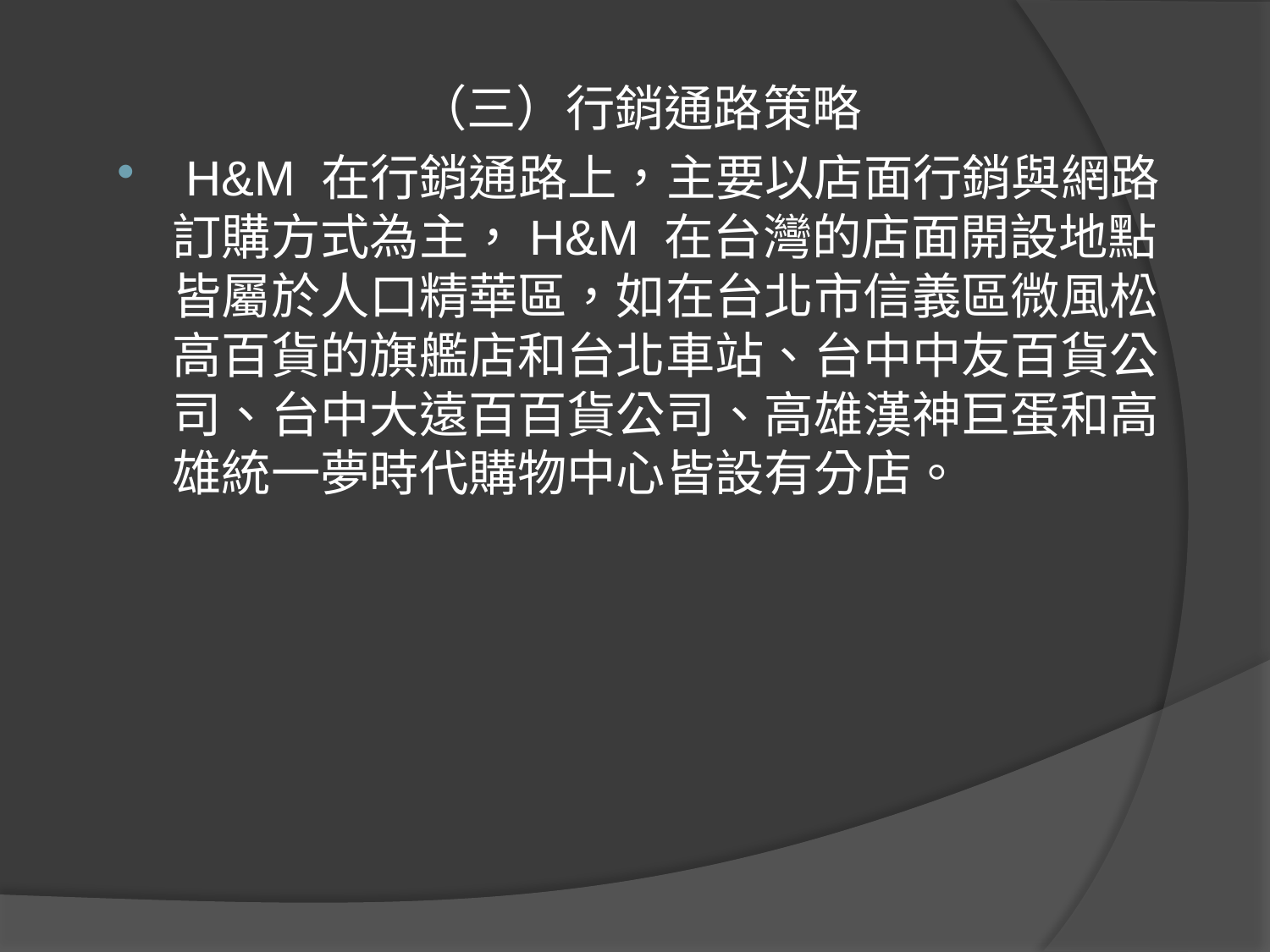

（三）行銷通路策略
 H&M 在行銷通路上，主要以店面行銷與網路訂購方式為主，H&M 在台灣的店面開設地點皆屬於人口精華區，如在台北市信義區微風松高百貨的旗艦店和台北車站、台中中友百貨公司、台中大遠百百貨公司、高雄漢神巨蛋和高雄統一夢時代購物中心皆設有分店。